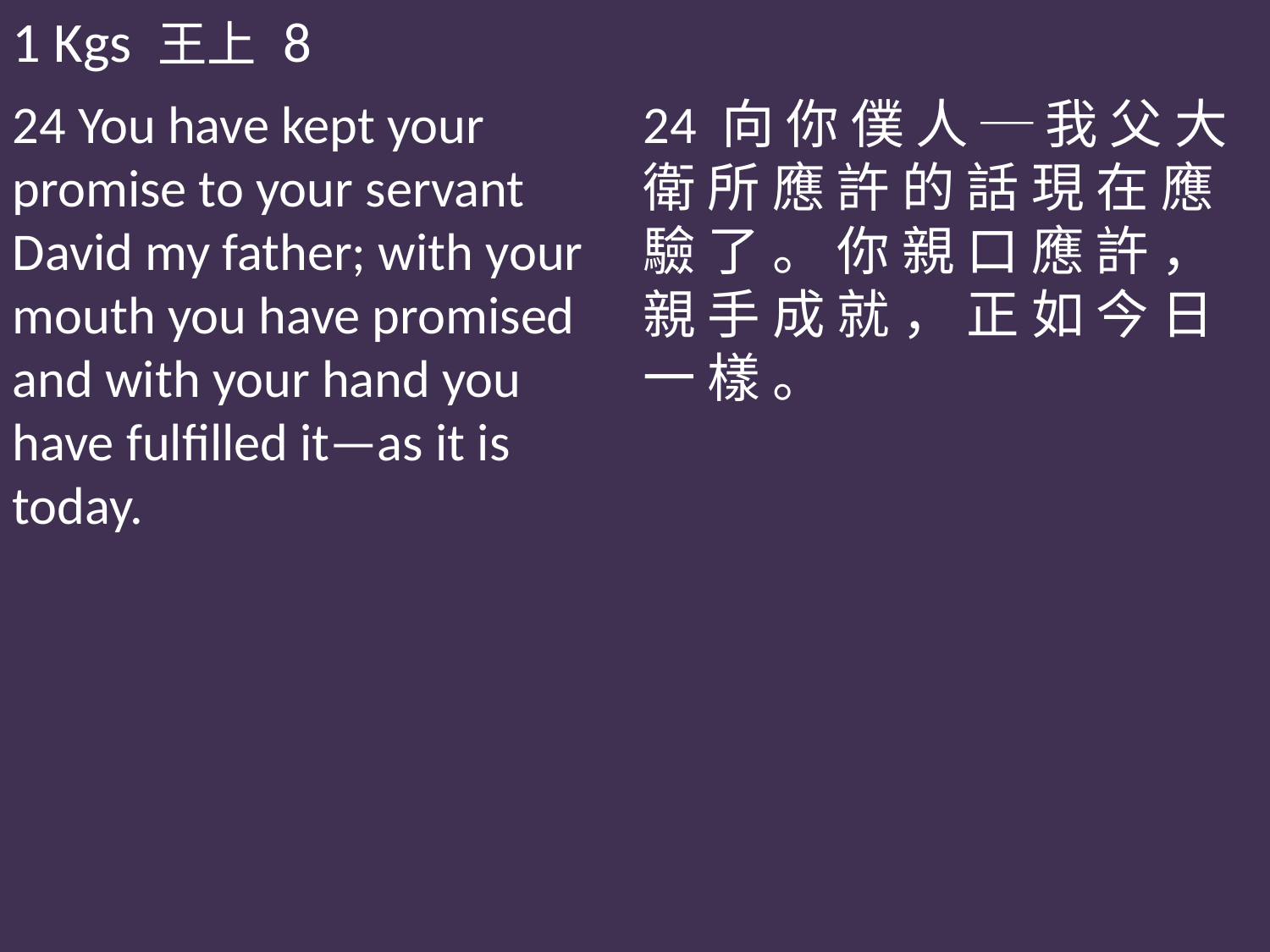

1 Kgs 王上 8
24 You have kept your promise to your servant David my father; with your mouth you have promised and with your hand you have fulfilled it—as it is today.
24 向 你 僕 人 ─ 我 父 大 衛 所 應 許 的 話 現 在 應 驗 了 。 你 親 口 應 許 ， 親 手 成 就 ， 正 如 今 日 一 樣 。